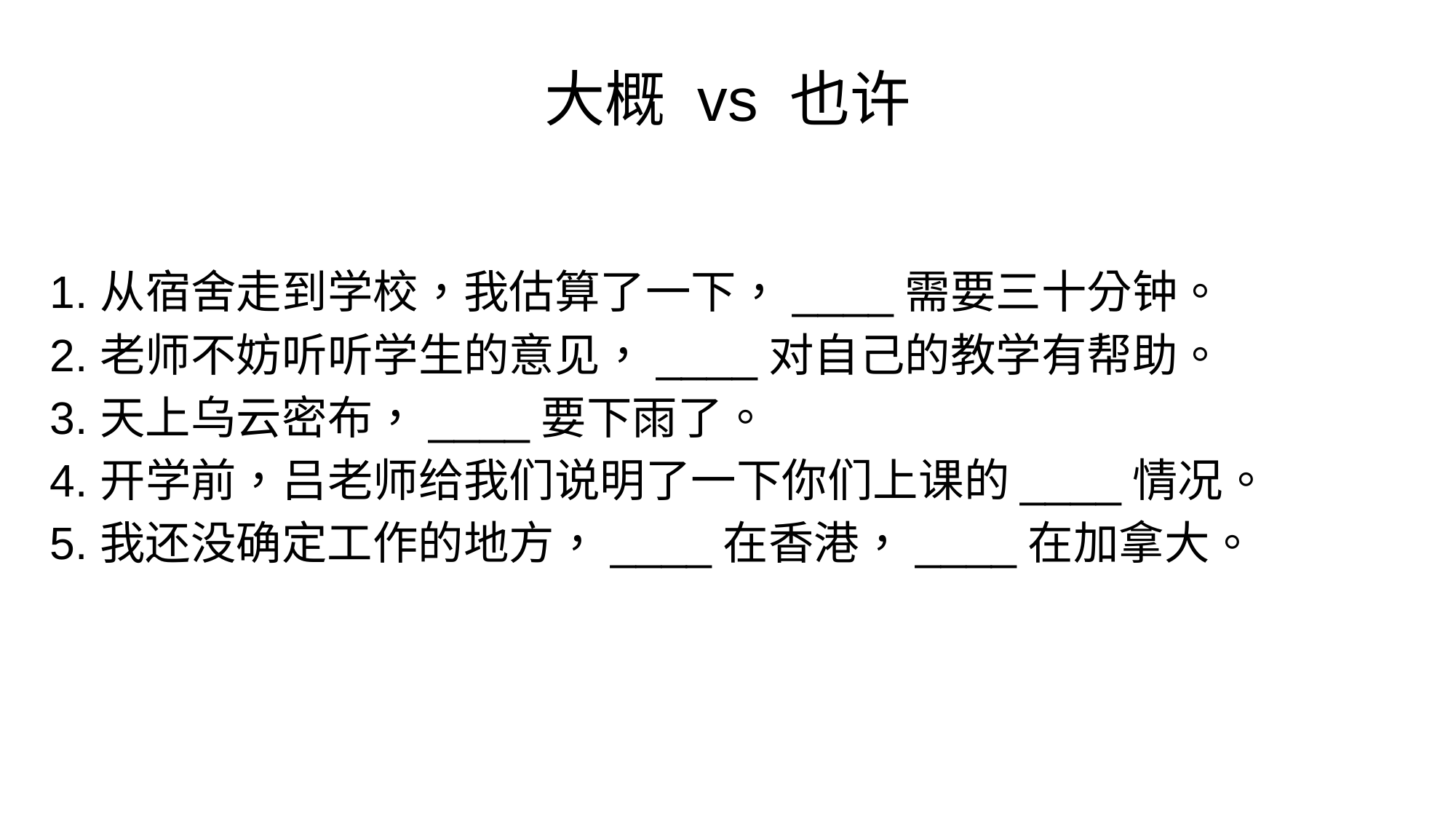

大概 vs 也许
从宿舍走到学校，我估算了一下，____需要三十分钟。
老师不妨听听学生的意见，____对自己的教学有帮助。
天上乌云密布，____要下雨了。
开学前，吕老师给我们说明了一下你们上课的____情况。
我还没确定工作的地方，____在香港，____在加拿大。